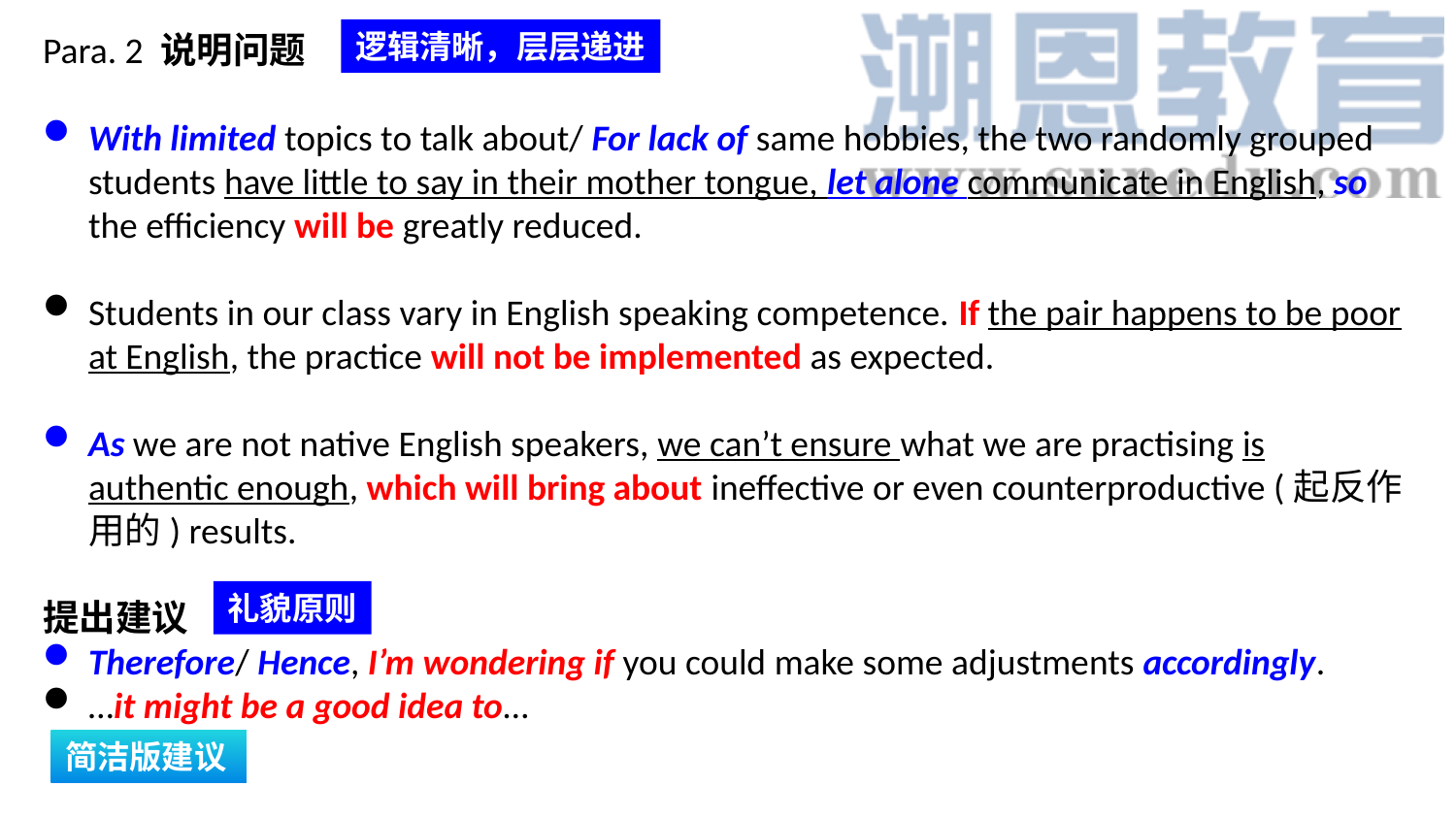

Para. 2 说明问题

With limited topics to talk about/ For lack of same hobbies, the two randomly grouped students have little to say in their mother tongue, let alone communicate in English, so the efficiency will be greatly reduced.

Students in our class vary in English speaking competence. If the pair happens to be poor at English, the practice will not be implemented as expected.

As we are not native English speakers, we can’t ensure what we are practising is authentic enough, which will bring about ineffective or even counterproductive (起反作用的) results.

提出建议
Therefore/ Hence, I’m wondering if you could make some adjustments accordingly.
…it might be a good idea to…

逻辑清晰，层层递进
礼貌原则
简洁版建议